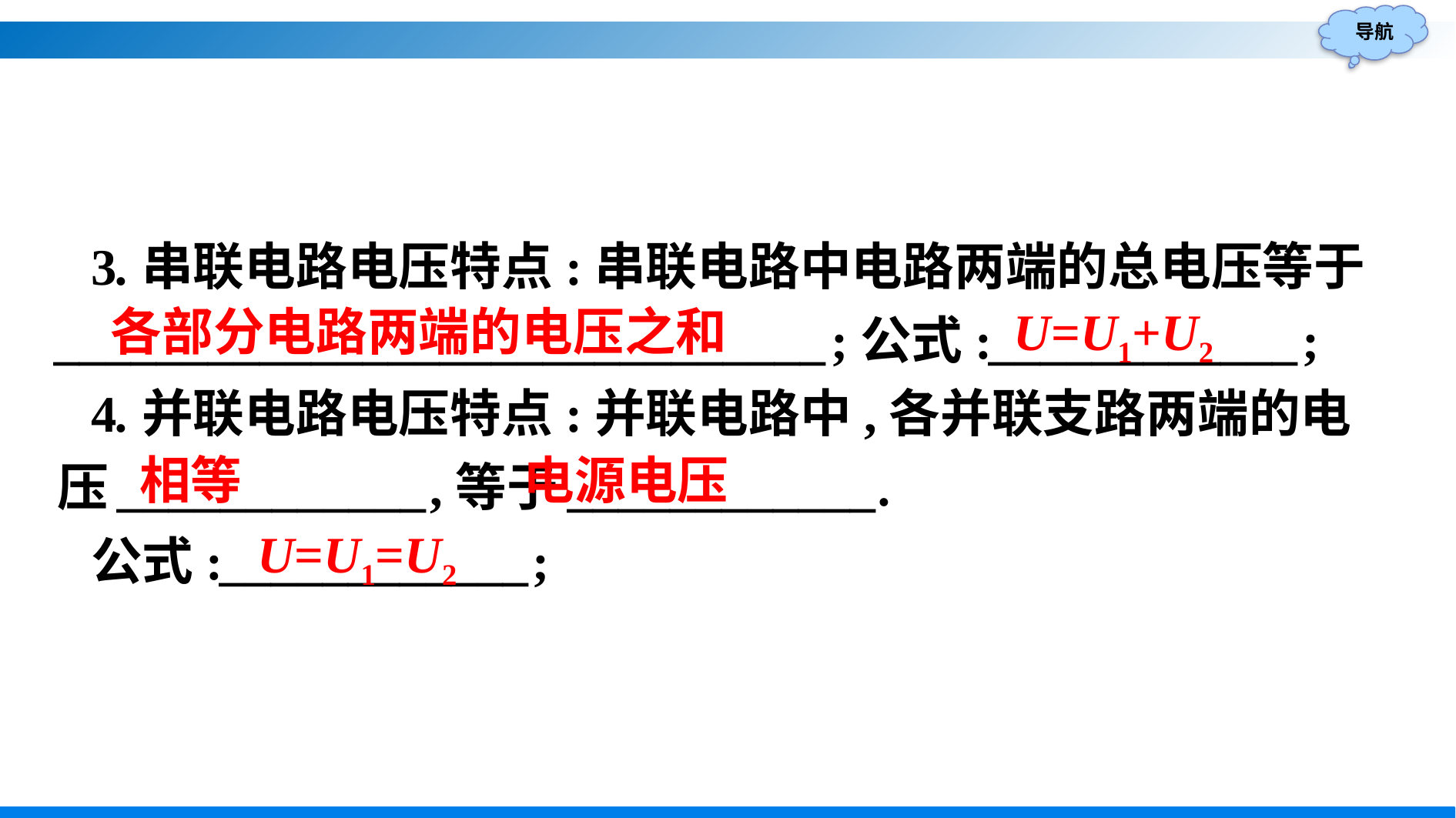

3.串联电路电压特点:串联电路中电路两端的总电压等于______________________________;公式:____________;
4.并联电路电压特点:并联电路中,各并联支路两端的电压____________,等于____________.
公式:____________;
各部分电路两端的电压之和
U=U1+U2
相等
电源电压
U=U1=U2